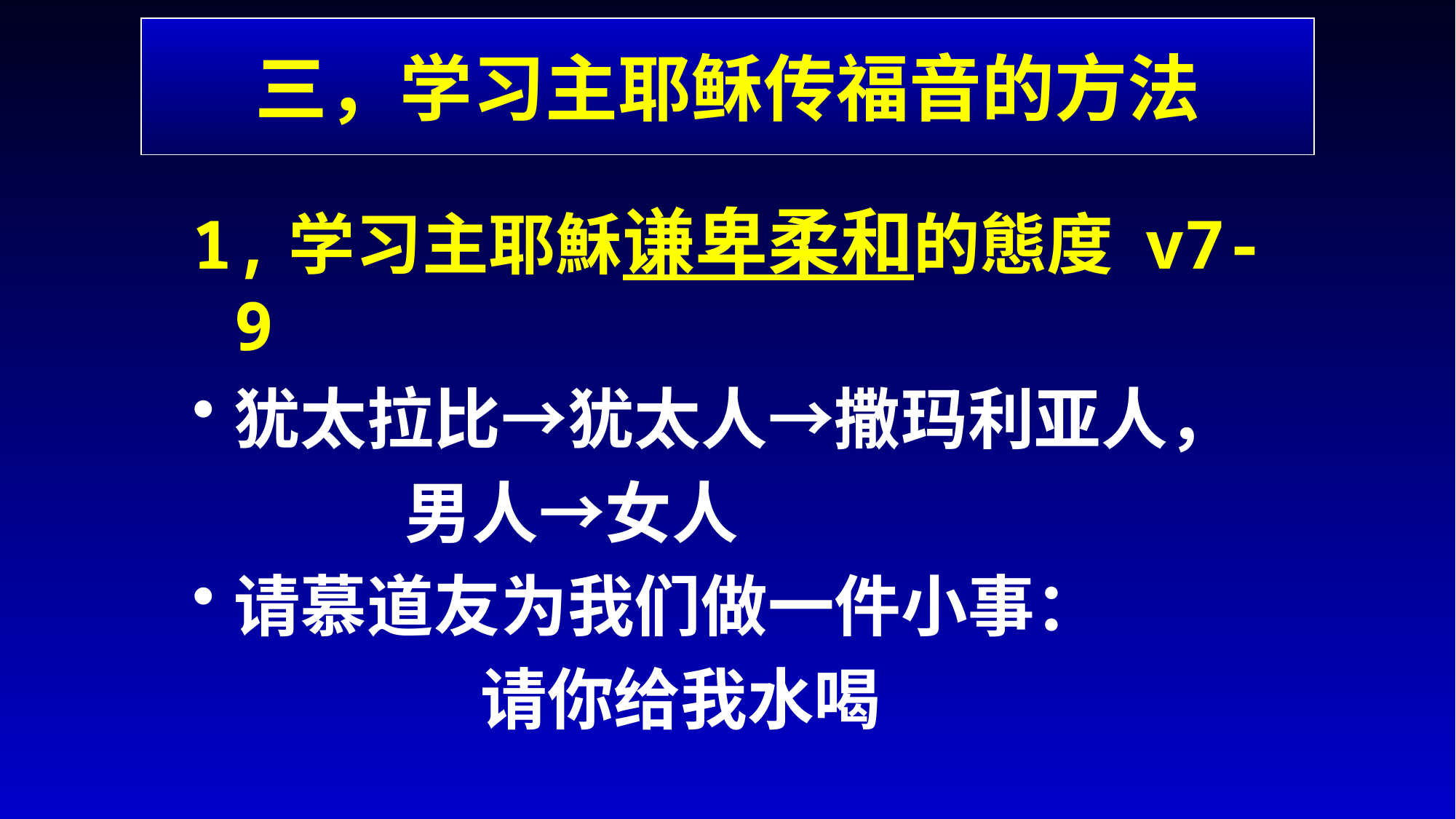

# 三，学习主耶稣传福音的方法
1,学习主耶穌谦卑柔和的態度 v7-9
犹太拉比→犹太人→撒玛利亚人，
             男人→女人
请慕道友为我们做一件小事：
                  请你给我水喝